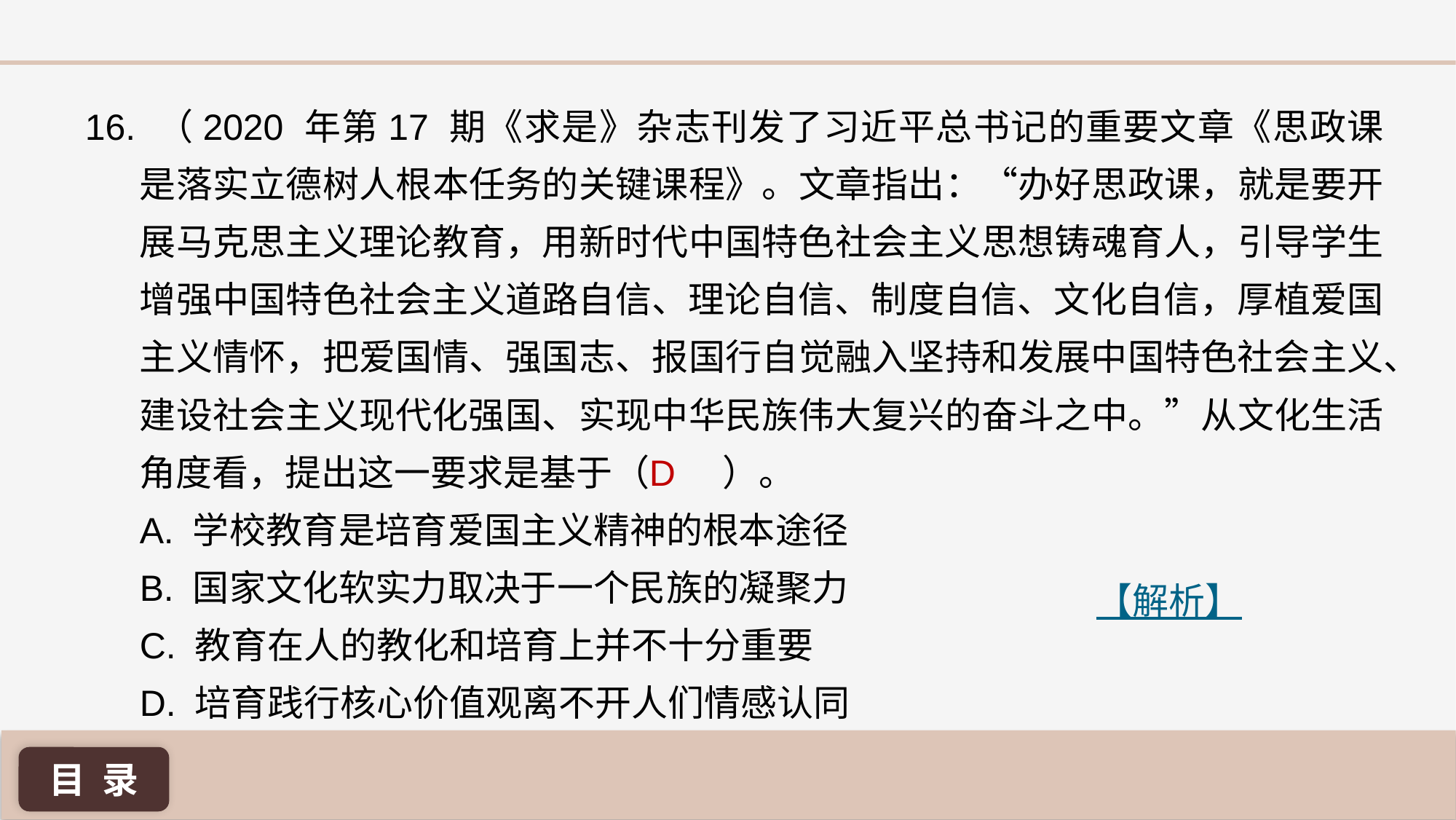

16. （2020 年第17 期《求是》杂志刊发了习近平总书记的重要文章《思政课是落实立德树人根本任务的关键课程》。文章指出：“办好思政课，就是要开展马克思主义理论教育，用新时代中国特色社会主义思想铸魂育人，引导学生增强中国特色社会主义道路自信、理论自信、制度自信、文化自信，厚植爱国主义情怀，把爱国情、强国志、报国行自觉融入坚持和发展中国特色社会主义、建设社会主义现代化强国、实现中华民族伟大复兴的奋斗之中。”从文化生活角度看，提出这一要求是基于（         ）。
A. 学校教育是培育爱国主义精神的根本途径
B. 国家文化软实力取决于一个民族的凝聚力
C. 教育在人的教化和培育上并不十分重要
D. 培育践行核心价值观离不开人们情感认同
D
【解析】